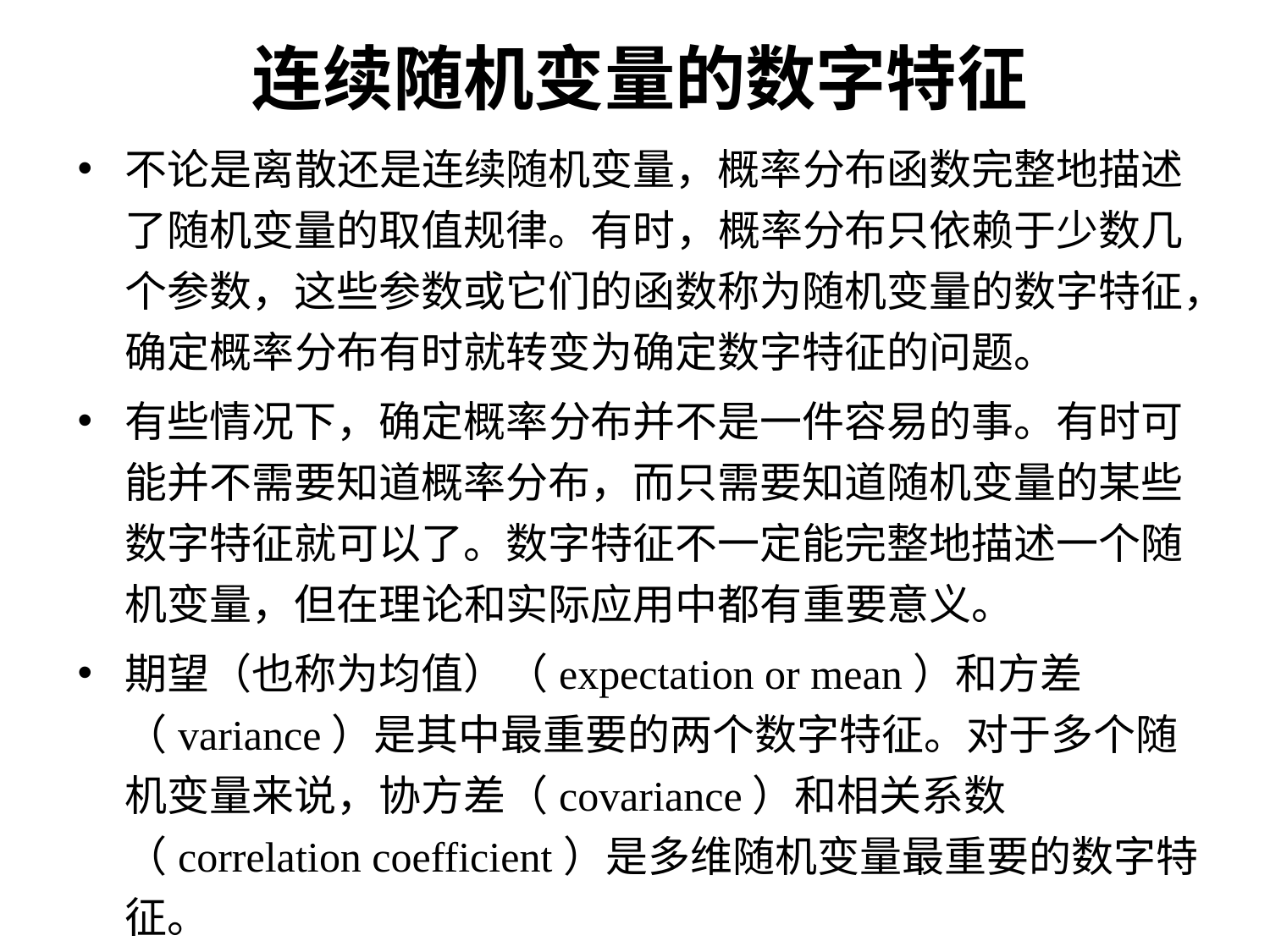

# 连续随机变量的数字特征
不论是离散还是连续随机变量，概率分布函数完整地描述了随机变量的取值规律。有时，概率分布只依赖于少数几个参数，这些参数或它们的函数称为随机变量的数字特征，确定概率分布有时就转变为确定数字特征的问题。
有些情况下，确定概率分布并不是一件容易的事。有时可能并不需要知道概率分布，而只需要知道随机变量的某些数字特征就可以了。数字特征不一定能完整地描述一个随机变量，但在理论和实际应用中都有重要意义。
期望（也称为均值）（expectation or mean）和方差（variance）是其中最重要的两个数字特征。对于多个随机变量来说，协方差（covariance）和相关系数（correlation coefficient）是多维随机变量最重要的数字特征。